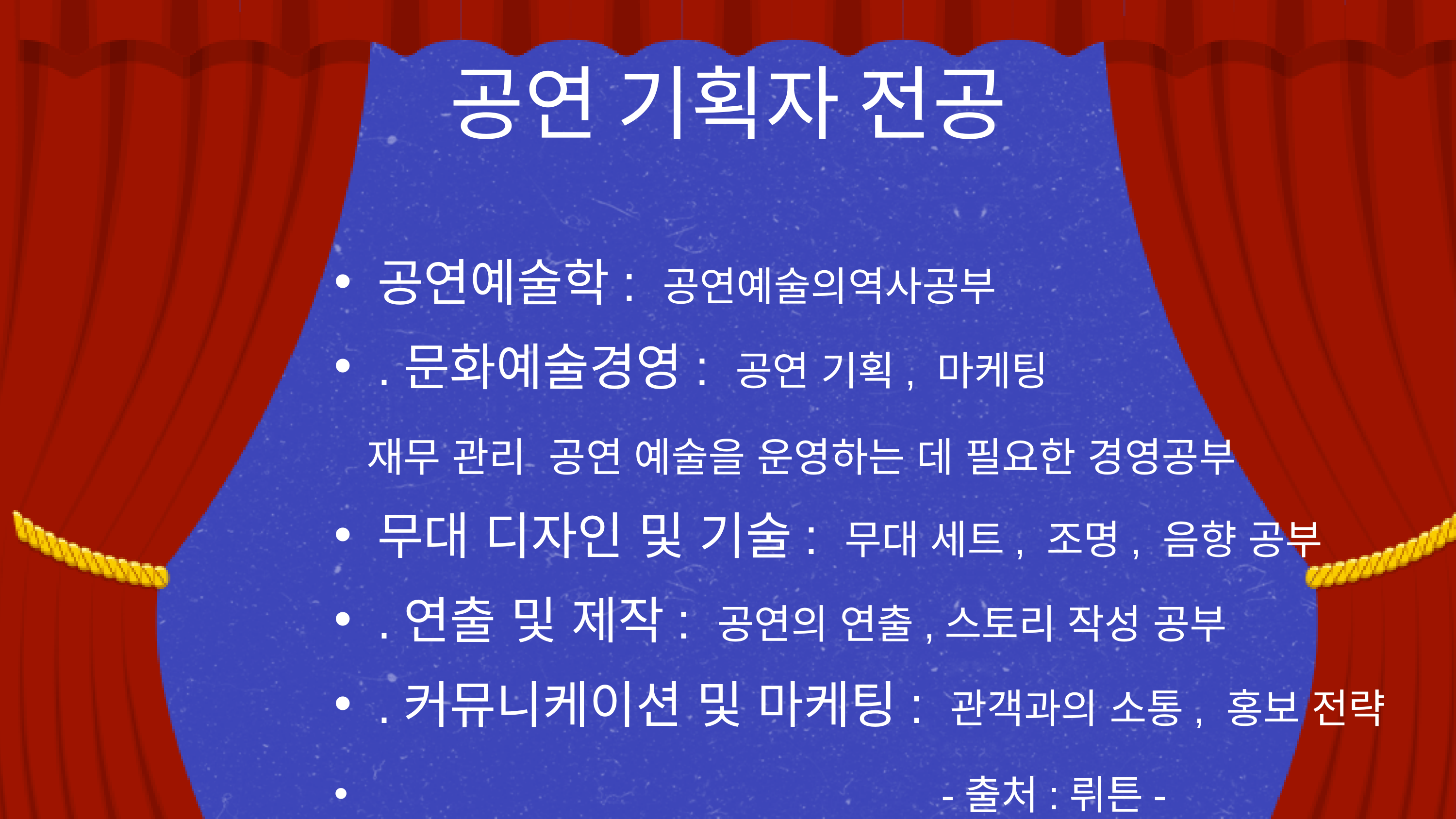

공연 기획자 전공
공연예술학: 공연예술의역사공부
.문화예술경영: 공연 기획, 마케팅
  재무 관리  공연 예술을 운영하는 데 필요한 경영공부
무대 디자인 및 기술: 무대 세트, 조명, 음향 공부
.연출 및 제작: 공연의 연출,스토리 작성 공부
.커뮤니케이션 및 마케팅: 관객과의 소통, 홍보 전략
                                                  -출처:뤼튼-